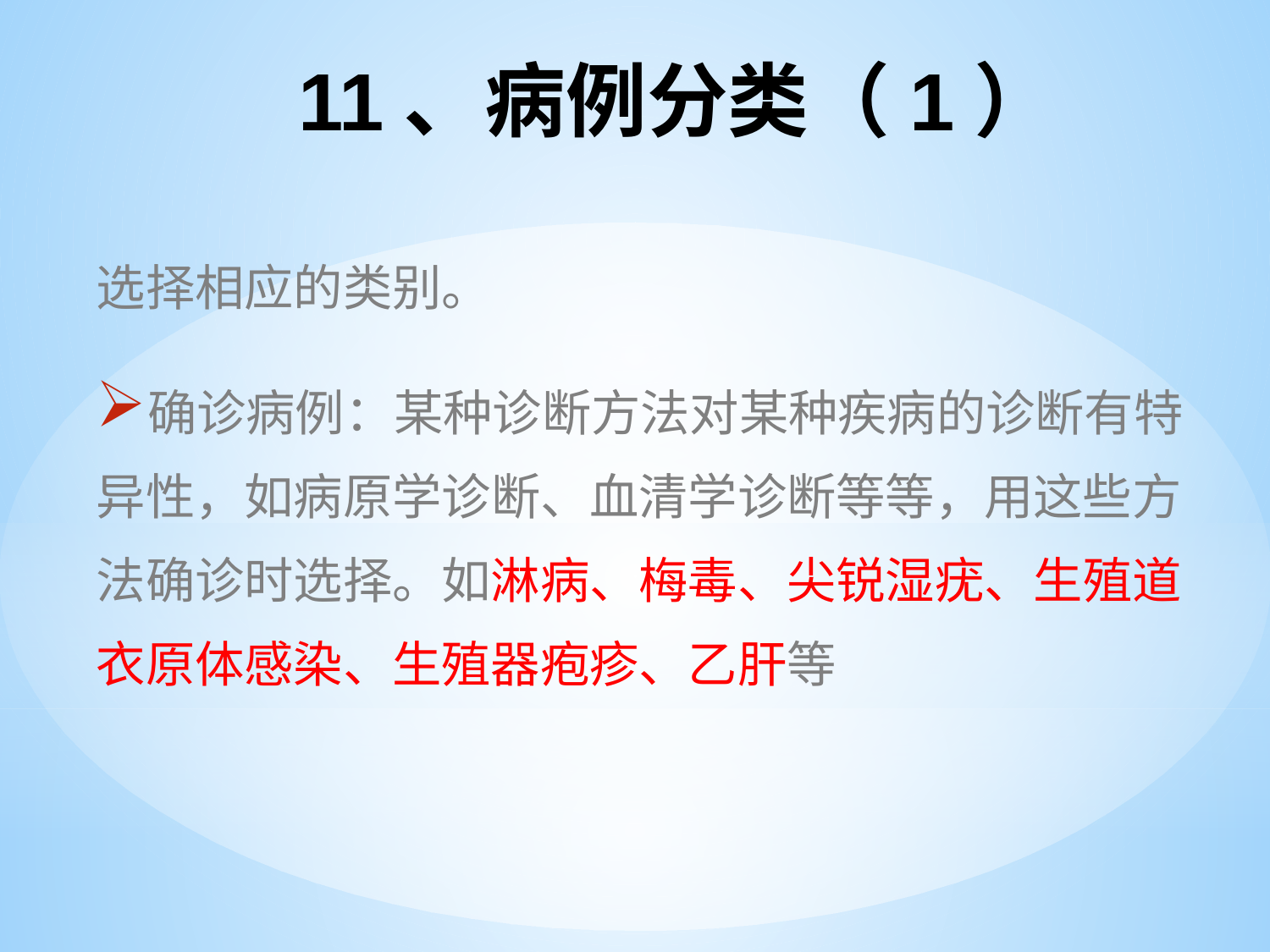

11、病例分类（1）

选择相应的类别。

确诊病例：某种诊断方法对某种疾病的诊断有特

异性，如病原学诊断、血清学诊断等等，用这些方

法确诊时选择。如淋病、梅毒、尖锐湿疣、生殖道

衣原体感染、生殖器疱疹、乙肝等